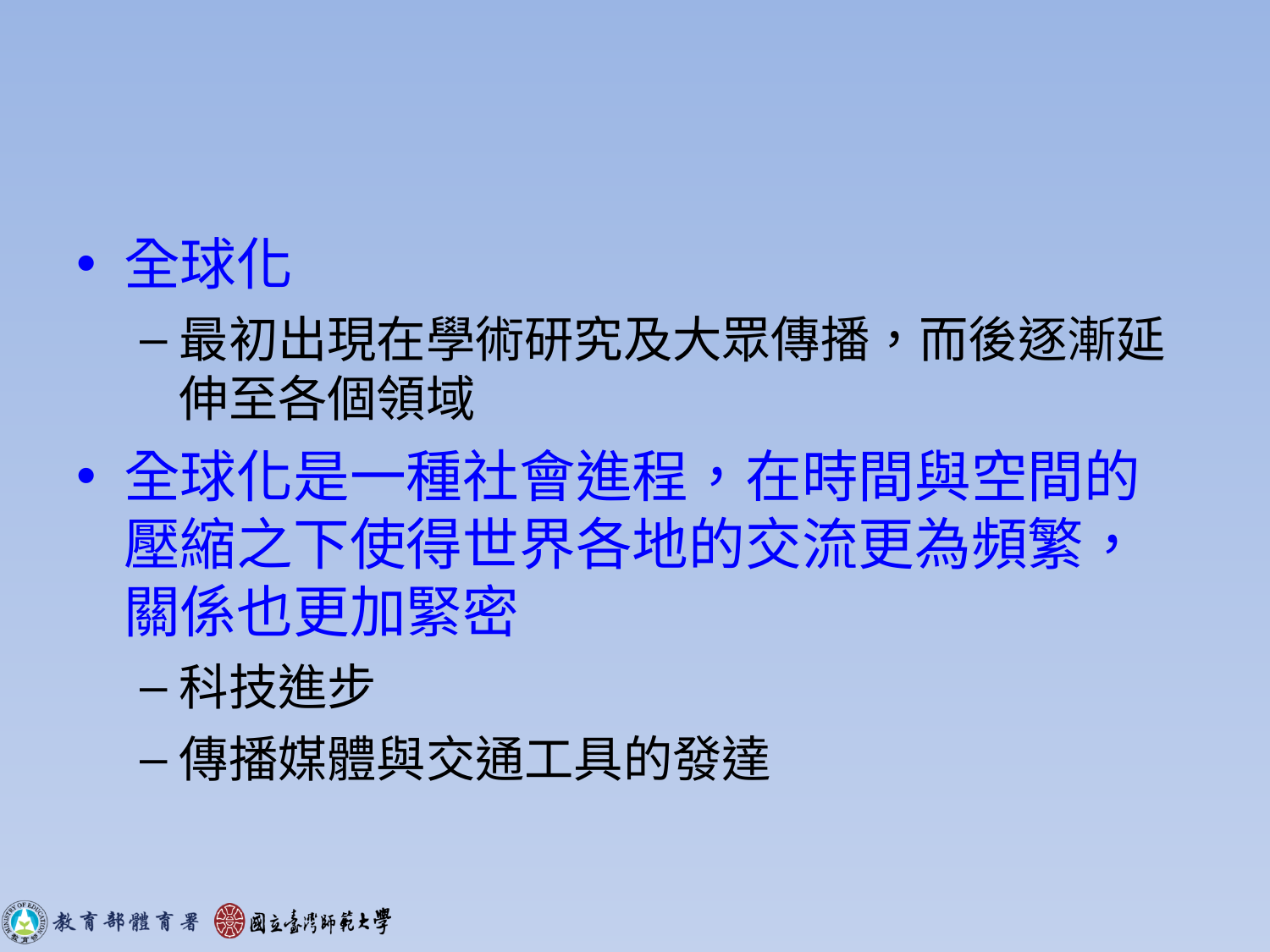

#
全球化
最初出現在學術研究及大眾傳播，而後逐漸延伸至各個領域
全球化是一種社會進程，在時間與空間的壓縮之下使得世界各地的交流更為頻繁， 關係也更加緊密
科技進步
傳播媒體與交通工具的發達